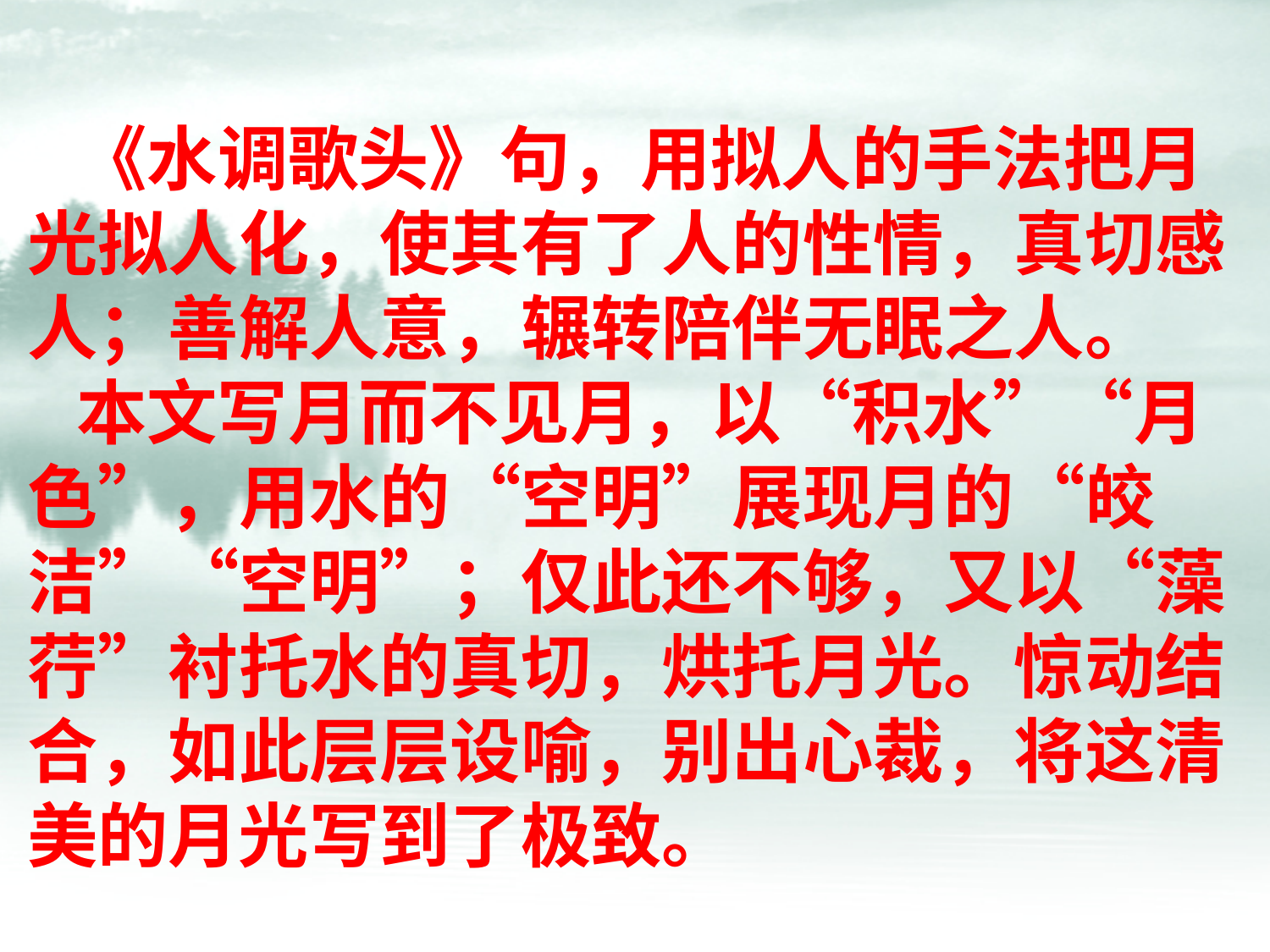

《水调歌头》句，用拟人的手法把月光拟人化，使其有了人的性情，真切感人；善解人意，辗转陪伴无眠之人。
  本文写月而不见月，以“积水”“月色”，用水的“空明”展现月的“皎洁”“空明”；仅此还不够，又以“藻荇”衬托水的真切，烘托月光。惊动结合，如此层层设喻，别出心裁，将这清美的月光写到了极致。